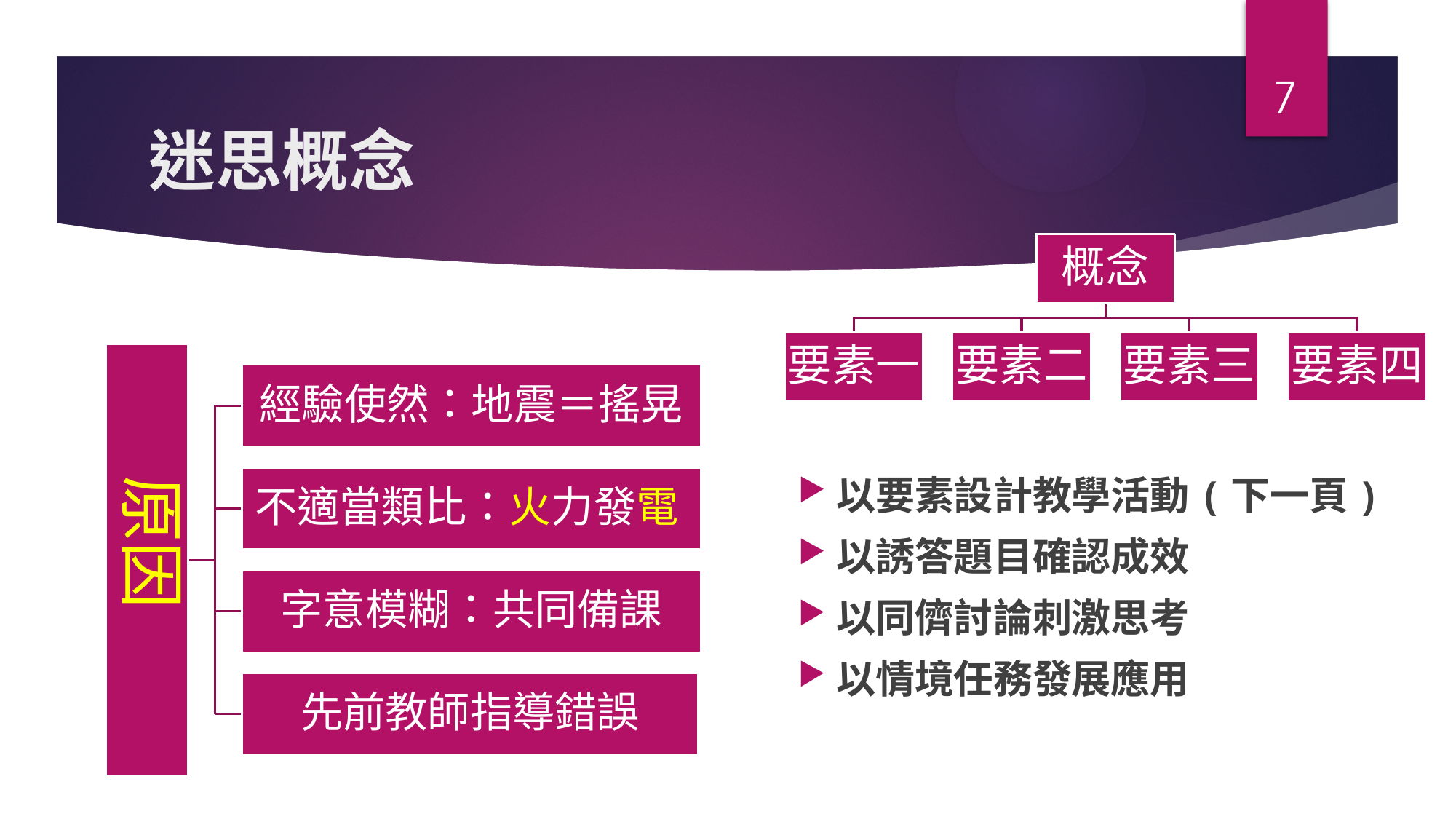

7
# 迷思概念
概念
要素一
要素二
要素三
要素四

經驗使然：地震＝搖晃
不適當類比：火力發電
字意模糊：共同備課
先前教師指導錯誤
原因
以要素設計教學活動(下一頁)
以誘答題目確認成效
以同儕討論刺激思考
以情境任務發展應用